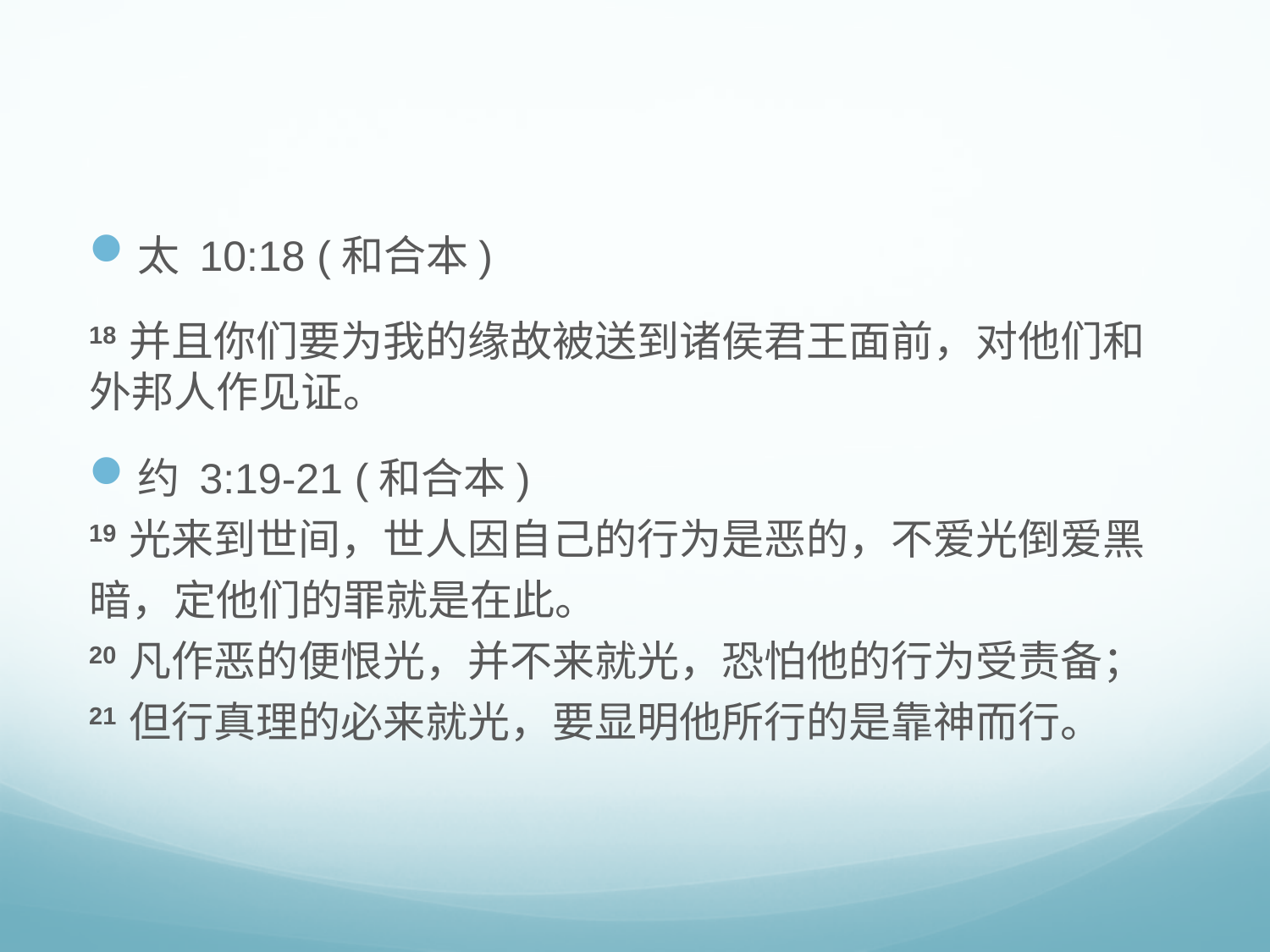

太 10:18 (和合本)
18 并且你们要为我的缘故被送到诸侯君王面前，对他们和外邦人作见证。
约 3:19-21 (和合本)
19 光来到世间，世人因自己的行为是恶的，不爱光倒爱黑暗，定他们的罪就是在此。
20 凡作恶的便恨光，并不来就光，恐怕他的行为受责备；
21 但行真理的必来就光，要显明他所行的是靠神而行。